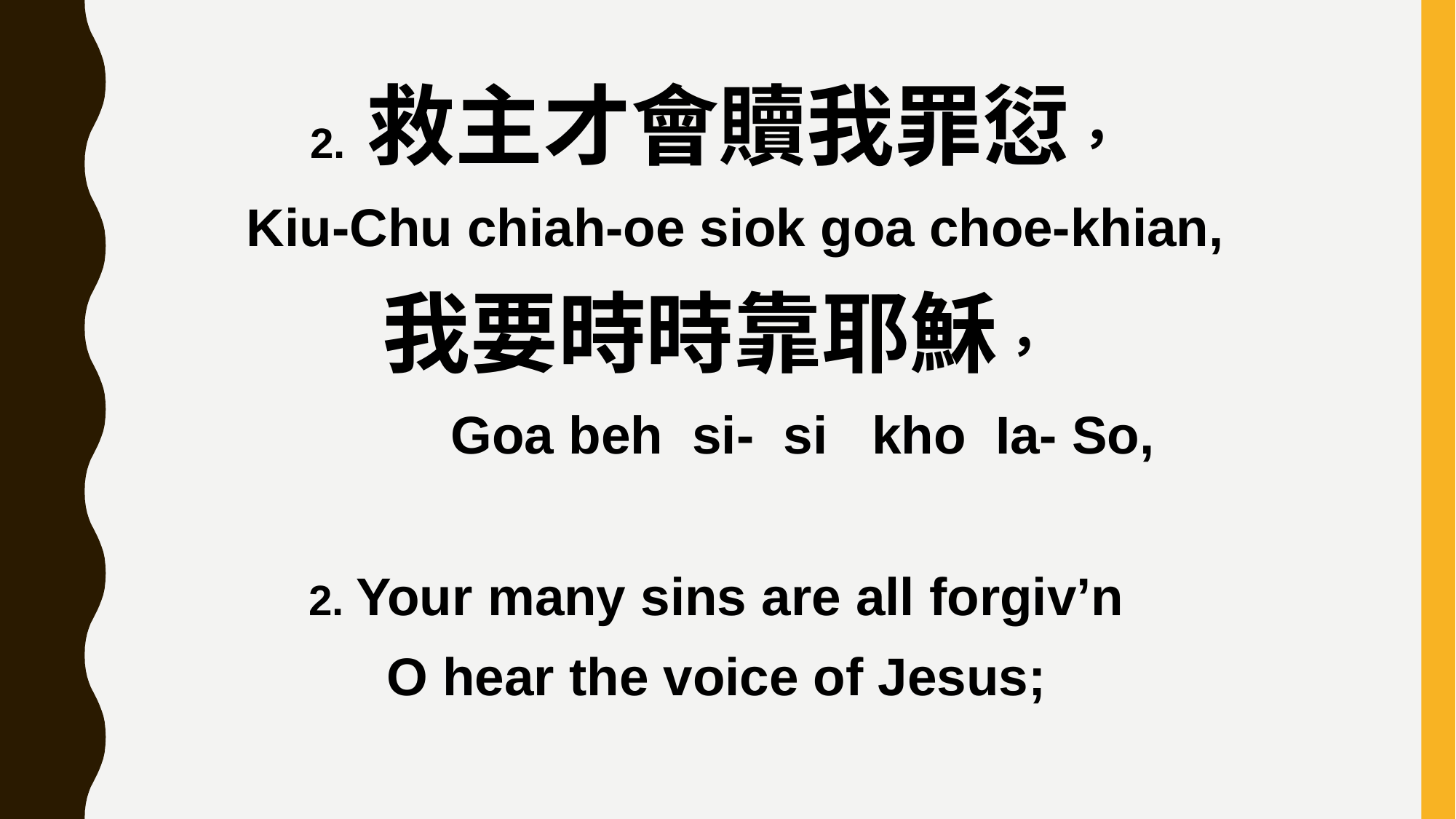

2. 救主才會贖我罪愆，
   Kiu-Chu chiah-oe siok goa choe-khian,
我要時時靠耶穌，
                   Goa beh  si-  si   kho  Ia- So,

2. Your many sins are all forgiv’n
O hear the voice of Jesus;